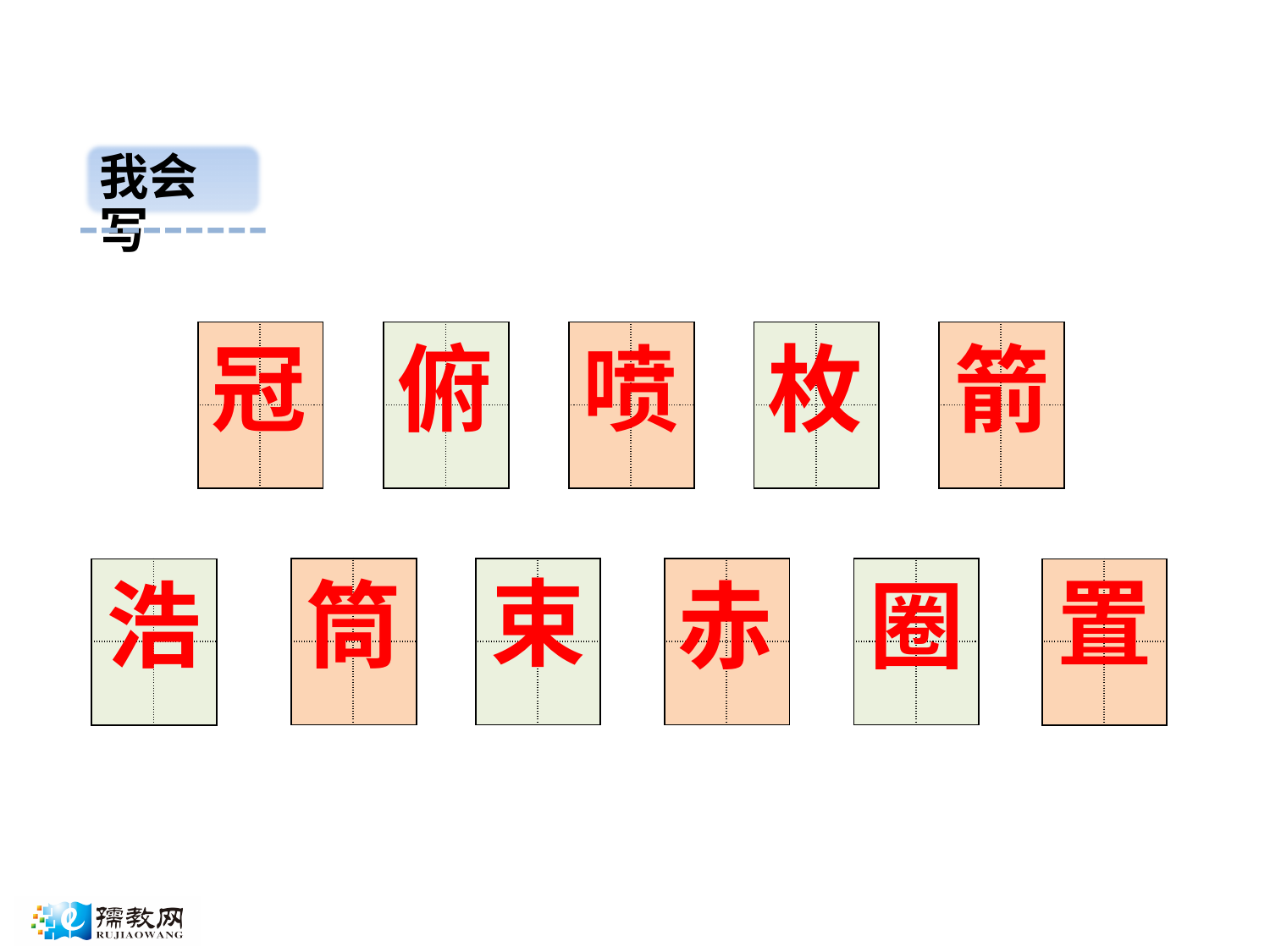

我会写

|  |  |
| --- | --- |
|  |  |
|  |  |
| --- | --- |
|  |  |
|  |  |
| --- | --- |
|  |  |
|  |  |
| --- | --- |
|  |  |
|  |  |
| --- | --- |
|  |  |
冠
俯
喷
枚
箭
束
置
|  |  |
| --- | --- |
|  |  |
|  |  |
| --- | --- |
|  |  |
|  |  |
| --- | --- |
|  |  |
|  |  |
| --- | --- |
|  |  |
|  |  |
| --- | --- |
|  |  |
|  |  |
| --- | --- |
|  |  |
浩
筒
赤
圈